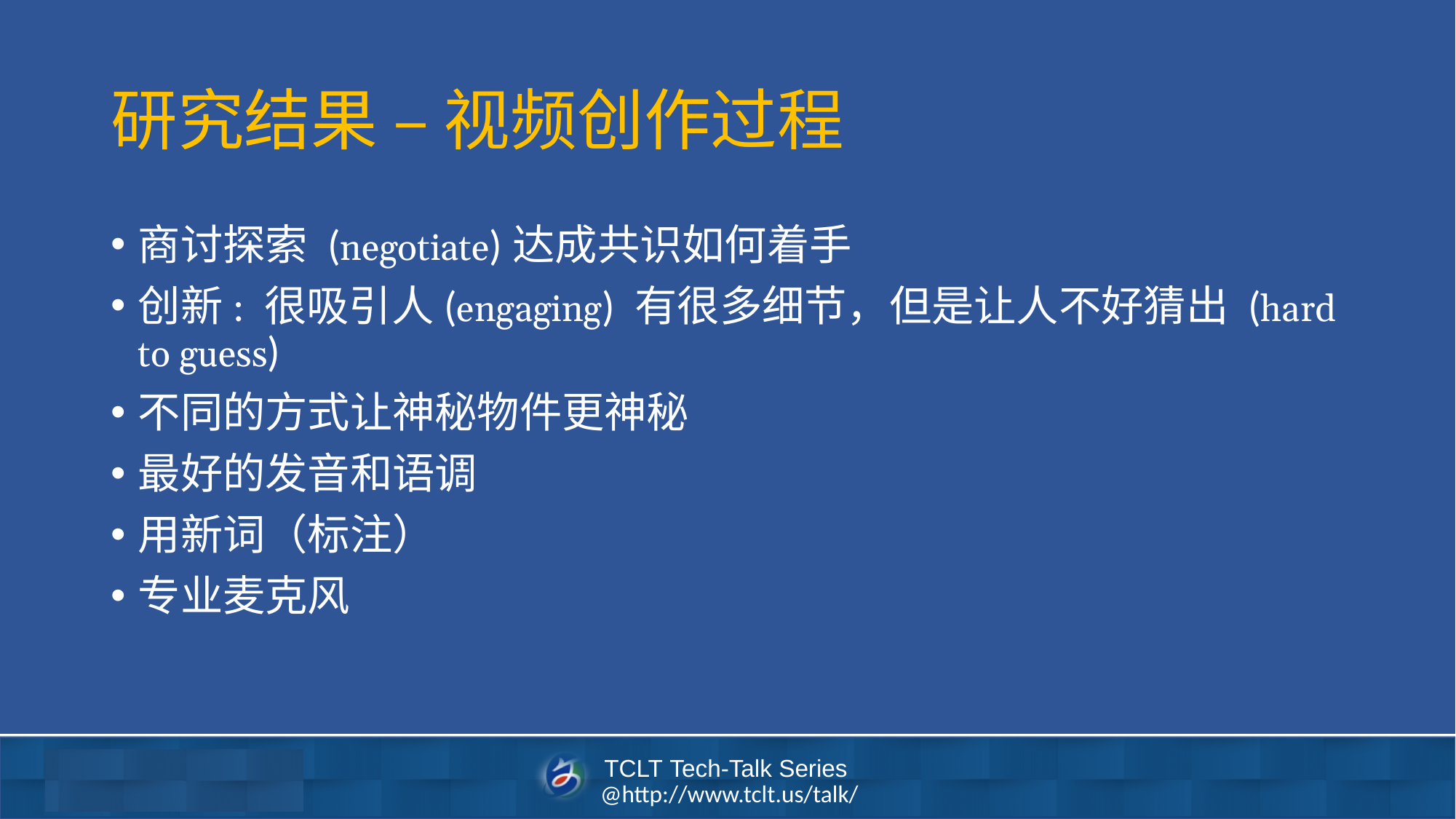

# 研究结果 – 视频创作过程
商讨探索 (negotiate)达成共识如何着手
创新: 很吸引人(engaging) 有很多细节，但是让人不好猜出 (hard to guess)
不同的方式让神秘物件更神秘
最好的发音和语调
用新词（标注）
专业麦克风